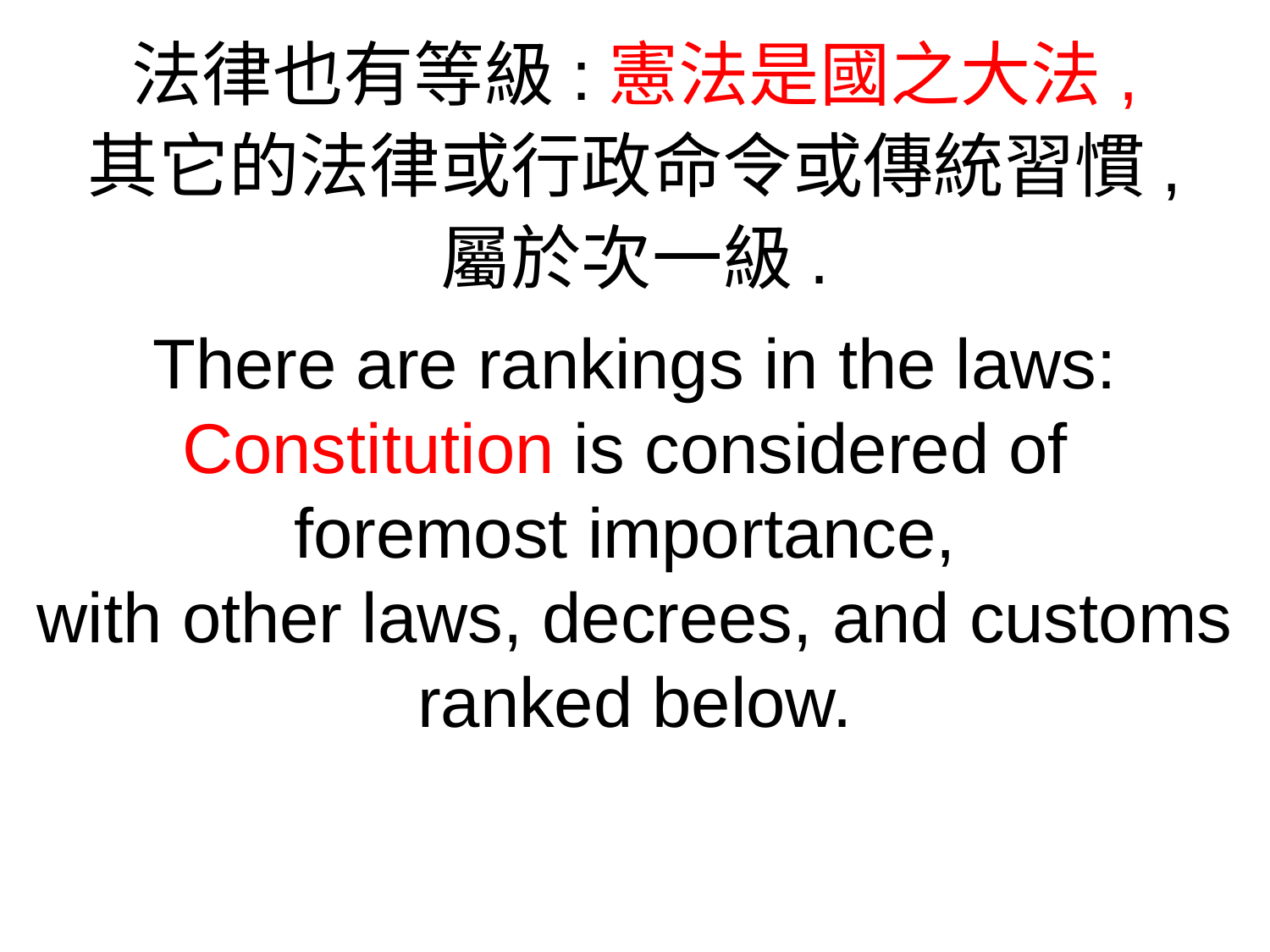

法律也有等級:憲法是國之大法,
其它的法律或行政命令或傳統習慣,
屬於次一級.
There are rankings in the laws: Constitution is considered of
foremost importance,
with other laws, decrees, and customs ranked below.